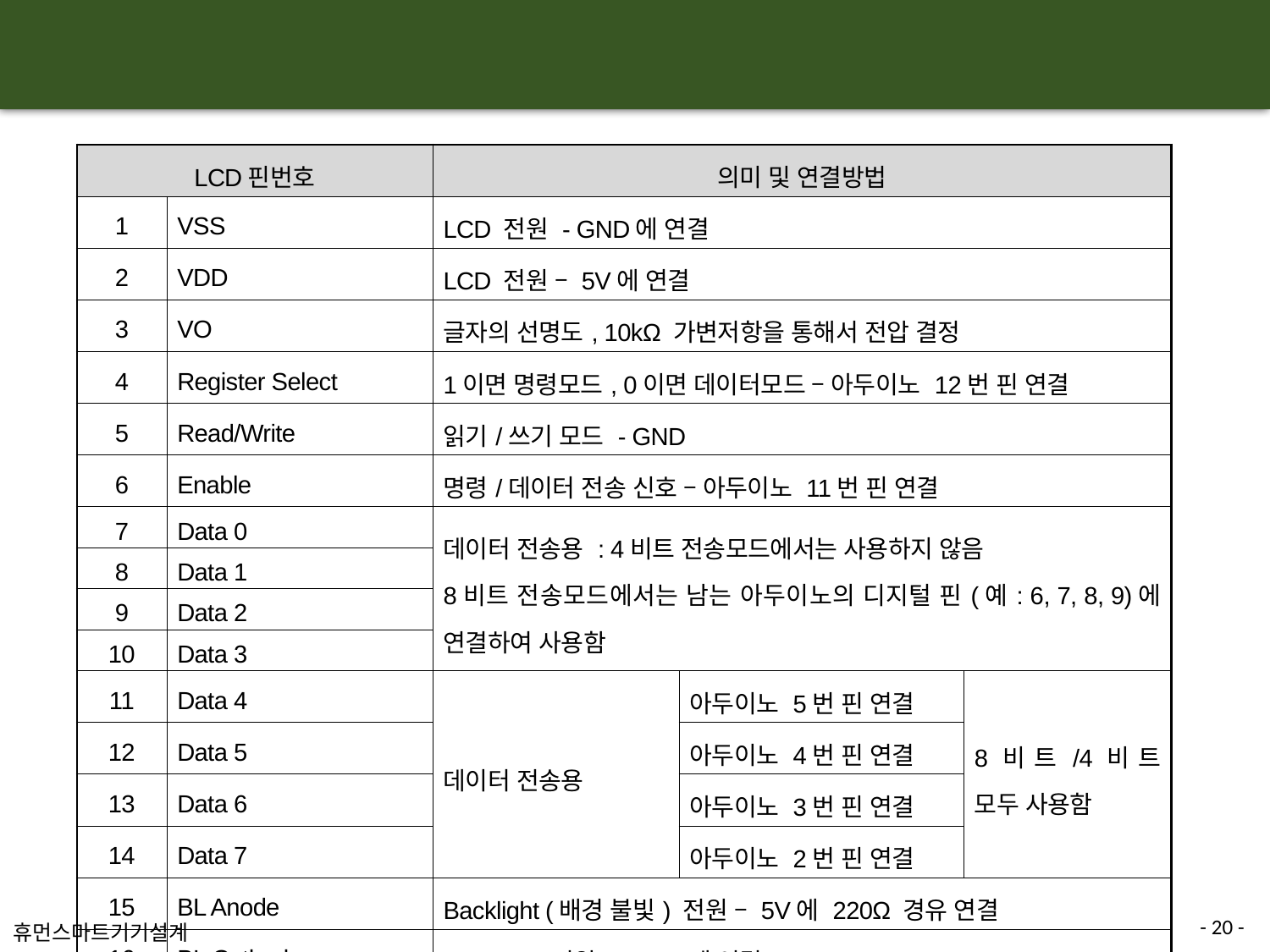

#
| LCD핀번호 |  | 의미 및 연결방법 |  |  |
| --- | --- | --- | --- | --- |
| 1 | VSS | LCD 전원 - GND에 연결 |  |  |
| 2 | VDD | LCD 전원 – 5V에 연결 |  |  |
| 3 | VO | 글자의 선명도, 10kΩ 가변저항을 통해서 전압 결정 |  |  |
| 4 | Register Select | 1이면 명령모드, 0이면 데이터모드 – 아두이노 12번 핀 연결 |  |  |
| 5 | Read/Write | 읽기/쓰기 모드 - GND |  |  |
| 6 | Enable | 명령/데이터 전송 신호 – 아두이노 11번 핀 연결 |  |  |
| 7 | Data 0 | 데이터 전송용 : 4비트 전송모드에서는 사용하지 않음 8비트 전송모드에서는 남는 아두이노의 디지털 핀(예: 6, 7, 8, 9)에 연결하여 사용함 |  |  |
| 8 | Data 1 |  |  |  |
| 9 | Data 2 |  |  |  |
| 10 | Data 3 |  |  |  |
| 11 | Data 4 | 데이터 전송용 | 아두이노 5번 핀 연결 | 8비트/4비트 모두 사용함 |
| 12 | Data 5 |  | 아두이노 4번 핀 연결 |  |
| 13 | Data 6 |  | 아두이노 3번 핀 연결 |  |
| 14 | Data 7 |  | 아두이노 2번 핀 연결 |  |
| 15 | BL Anode | Backlight (배경 불빛) 전원 – 5V에 220Ω 경유 연결 |  |  |
| 16 | BL Cathode | Backlight 전원 – GND에 연결 |  |  |
- 20 -